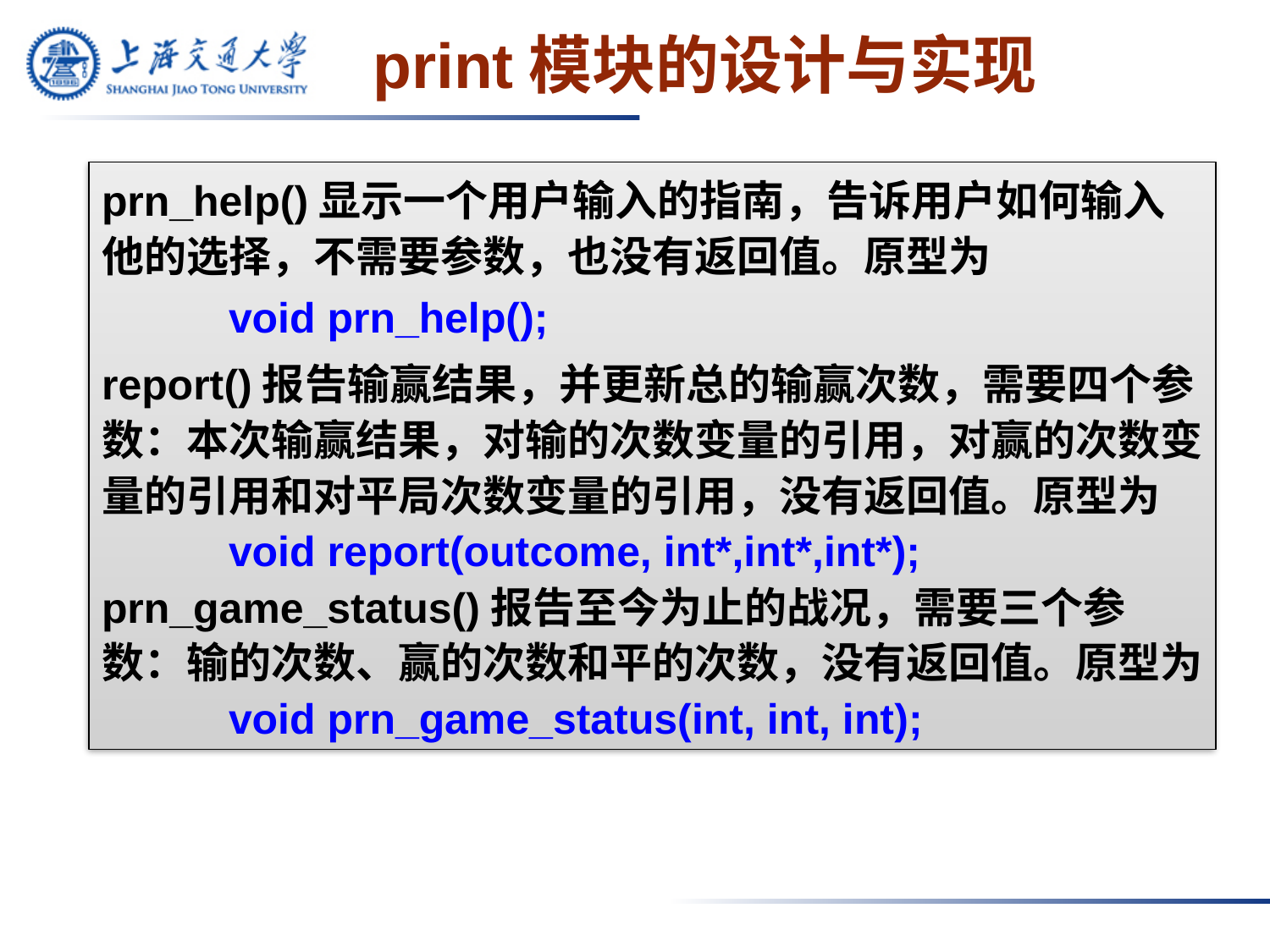

# print模块的设计与实现
prn_help()显示一个用户输入的指南，告诉用户如何输入他的选择，不需要参数，也没有返回值。原型为
	void prn_help();
report()报告输赢结果，并更新总的输赢次数，需要四个参数：本次输赢结果，对输的次数变量的引用，对赢的次数变量的引用和对平局次数变量的引用，没有返回值。原型为 	void report(outcome, int*,int*,int*);
prn_game_status()报告至今为止的战况，需要三个参数：输的次数、赢的次数和平的次数，没有返回值。原型为	void prn_game_status(int, int, int);